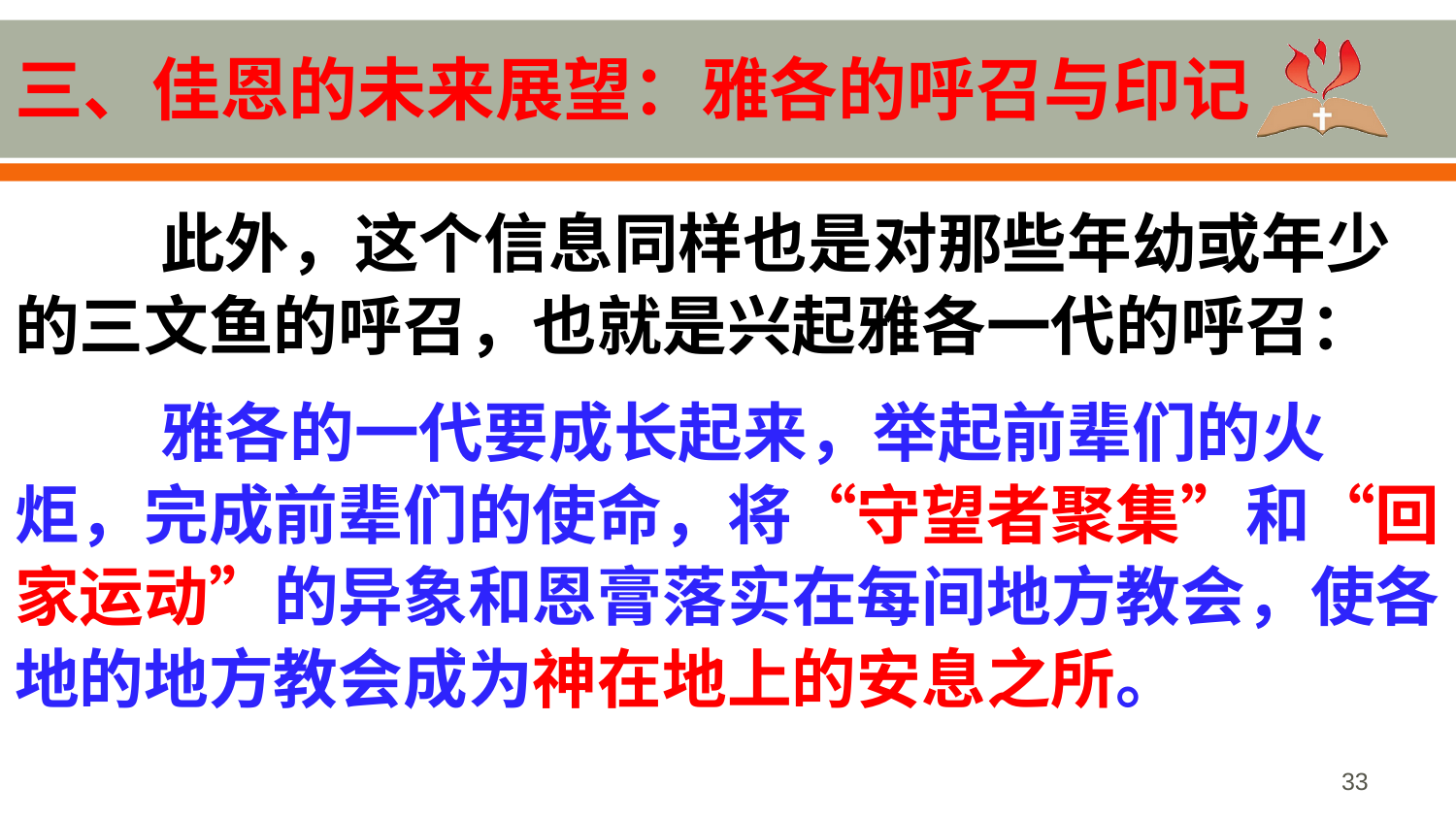

# 三、佳恩的未来展望：雅各的呼召与印记
此外，这个信息同样也是对那些年幼或年少的三文鱼的呼召，也就是兴起雅各一代的呼召：
雅各的一代要成长起来，举起前辈们的火炬，完成前辈们的使命，将“守望者聚集”和“回家运动”的异象和恩膏落实在每间地方教会，使各地的地方教会成为神在地上的安息之所。

33